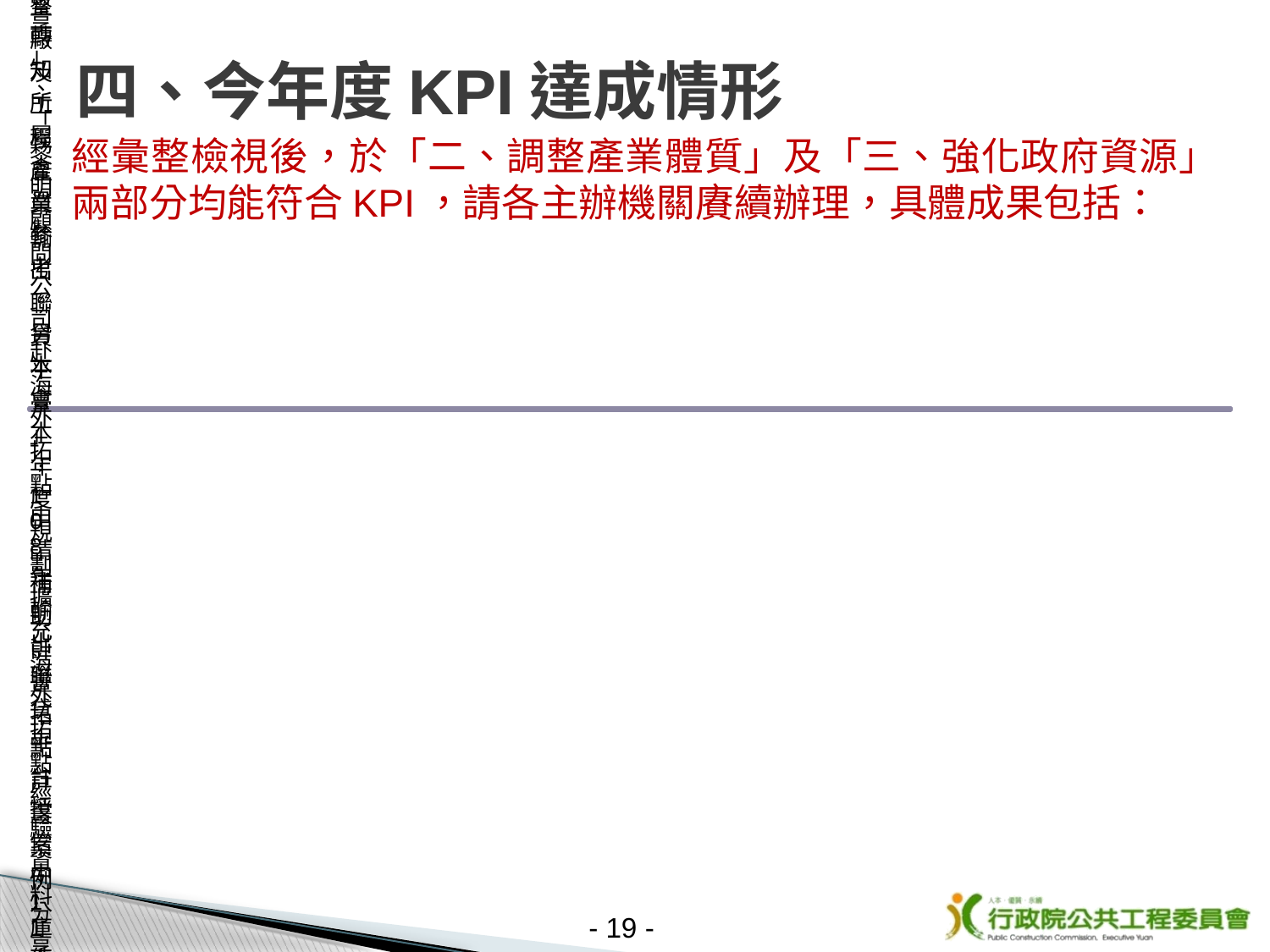

# 四、今年度KPI達成情形
經彙整檢視後，於「二、調整產業體質」及「三、強化政府資源」兩部分均能符合KPI，請各主辦機關賡續辦理，具體成果包括：